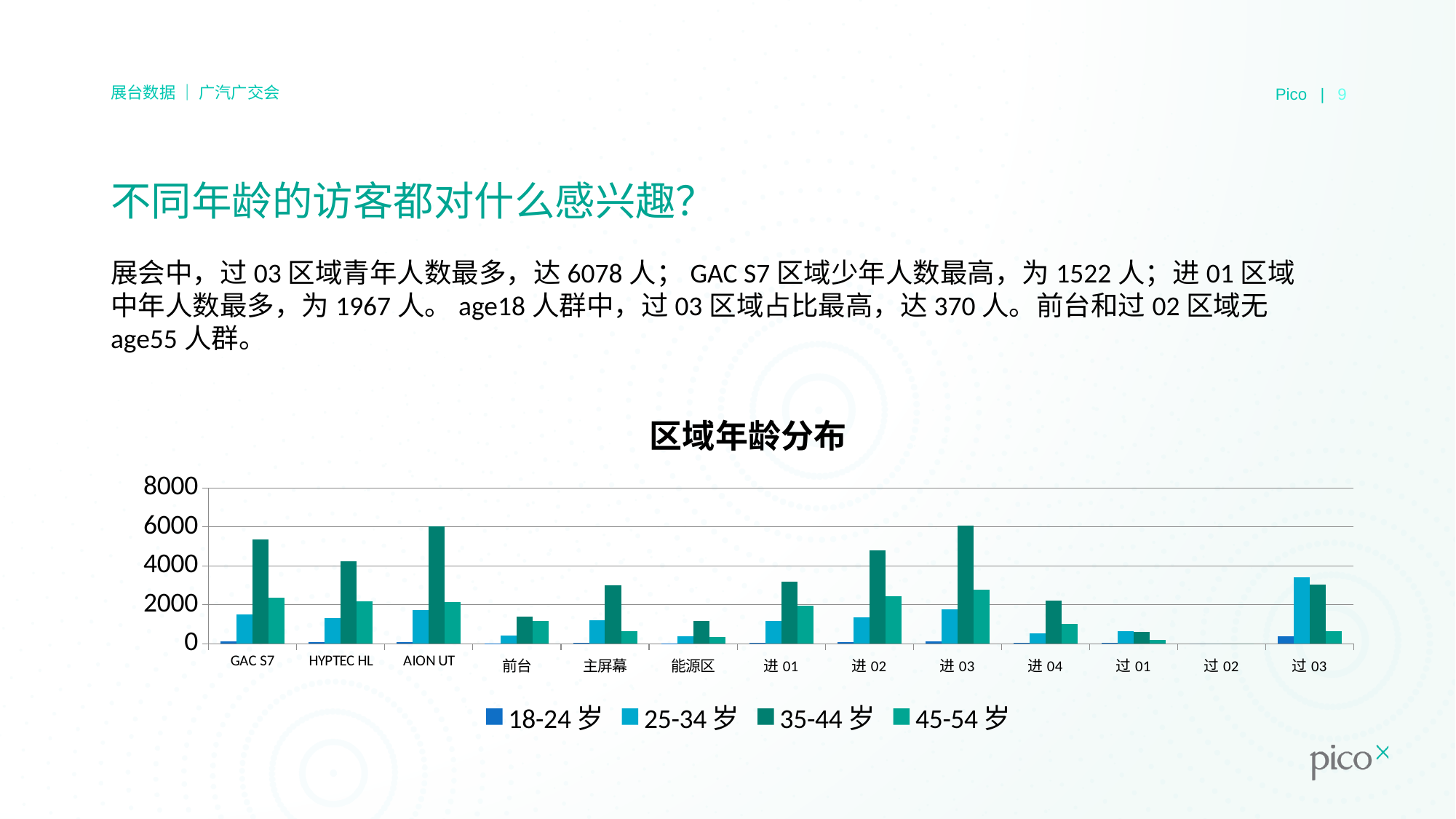

Pico   |
9
展台数据 ｜ 广汽广交会
# 不同年龄的访客都对什么感兴趣？
展会中，过03区域青年人数最多，达6078人；GAC S7区域少年人数最高，为1522人；进01区域中年人数最多，为1967人。age18人群中，过03区域占比最高，达370人。前台和过02区域无age55人群。

### Chart: 区域年龄分布

| Category | 18-24岁 | 25-34岁 | 35-44岁 | 45-54岁 |
|---|---|---|---|---|
| GAC S7 | 105.0 | 1522.0 | 5356.0 | 2363.0 |
| HYPTEC HL | 73.0 | 1313.0 | 4225.0 | 2184.0 |
| AION UT | 81.0 | 1731.0 | 6027.0 | 2123.0 |
| 前台 | 15.0 | 419.0 | 1396.0 | 1151.0 |
| 主屏幕 | 38.0 | 1211.0 | 3004.0 | 644.0 |
| 能源区 | 6.0 | 369.0 | 1163.0 | 332.0 |
| 进01 | 39.0 | 1161.0 | 3192.0 | 1967.0 |
| 进02 | 93.0 | 1348.0 | 4807.0 | 2447.0 |
| 进03 | 102.0 | 1764.0 | 6078.0 | 2773.0 |
| 进04 | 43.0 | 538.0 | 2197.0 | 1005.0 |
| 过01 | 36.0 | 633.0 | 600.0 | 198.0 |
| 过02 | 0.0 | 0.0 | 0.0 | 0.0 |
| 过03 | 370.0 | 3417.0 | 3050.0 | 629.0 |